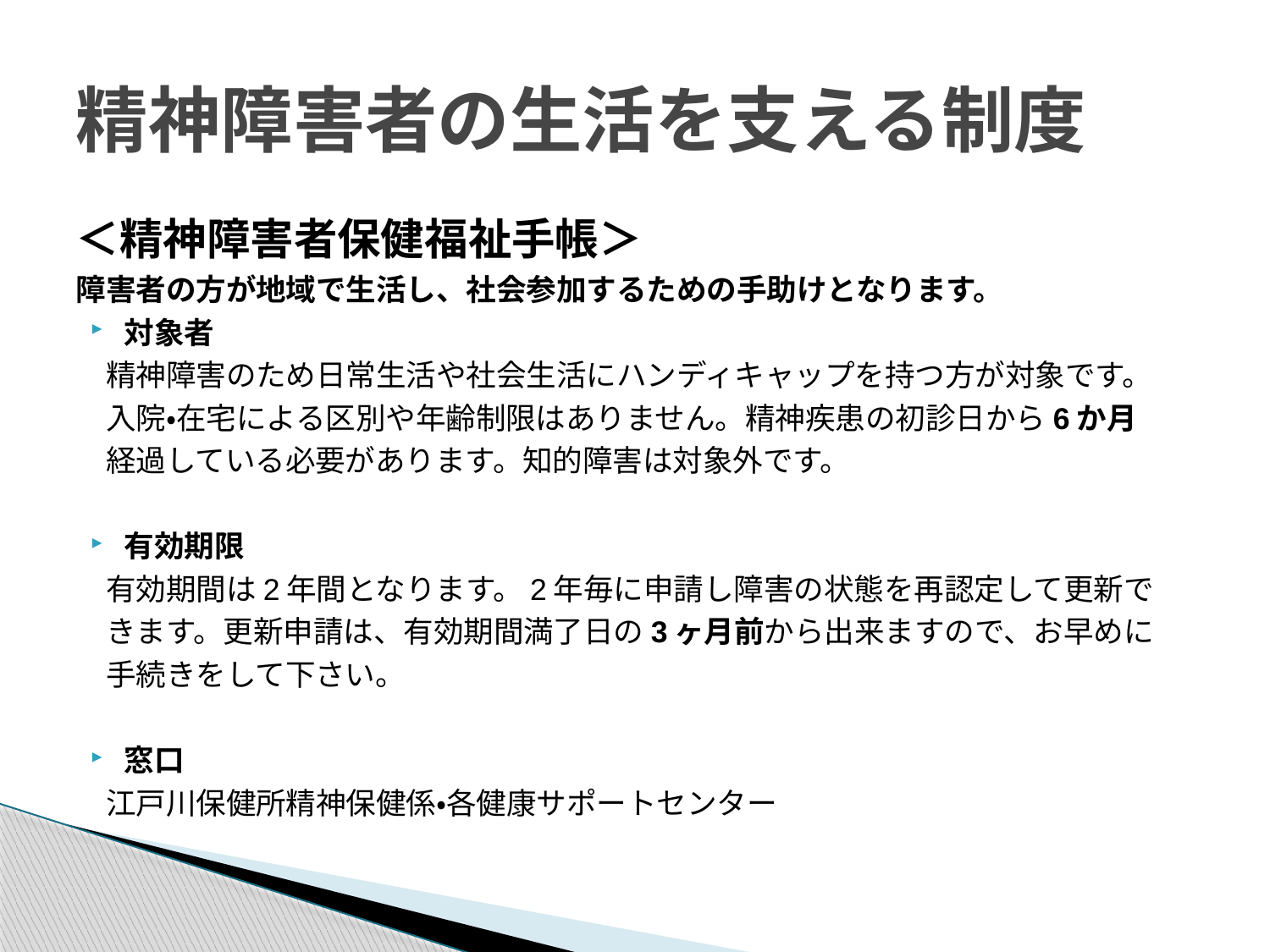

# 精神障害者の生活を支える制度
＜精神障害者保健福祉手帳＞
障害者の方が地域で生活し、社会参加するための手助けとなります。
対象者
　精神障害のため日常生活や社会生活にハンディキャップを持つ方が対象です。
　入院・在宅による区別や年齢制限はありません。精神疾患の初診日から6か月
　経過している必要があります。知的障害は対象外です。

有効期限
　有効期間は2年間となります。2年毎に申請し障害の状態を再認定して更新で
　きます。更新申請は、有効期間満了日の3ヶ月前から出来ますので、お早めに
　手続きをして下さい。

窓口
　江戸川保健所精神保健係・各健康サポートセンター